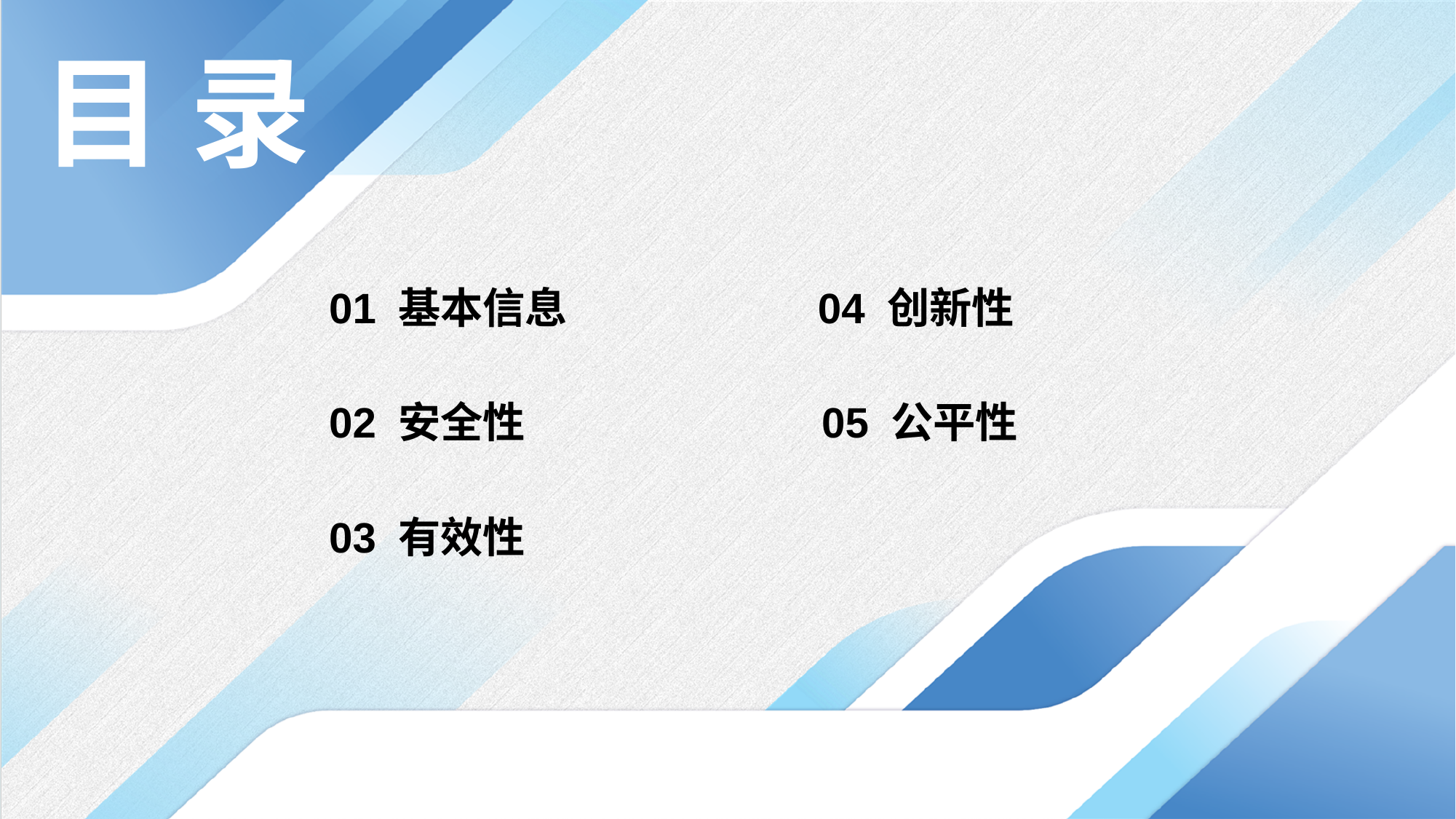

目 录
04 创新性
01 基本信息
02 安全性
03 有效性
 05 公平性
2